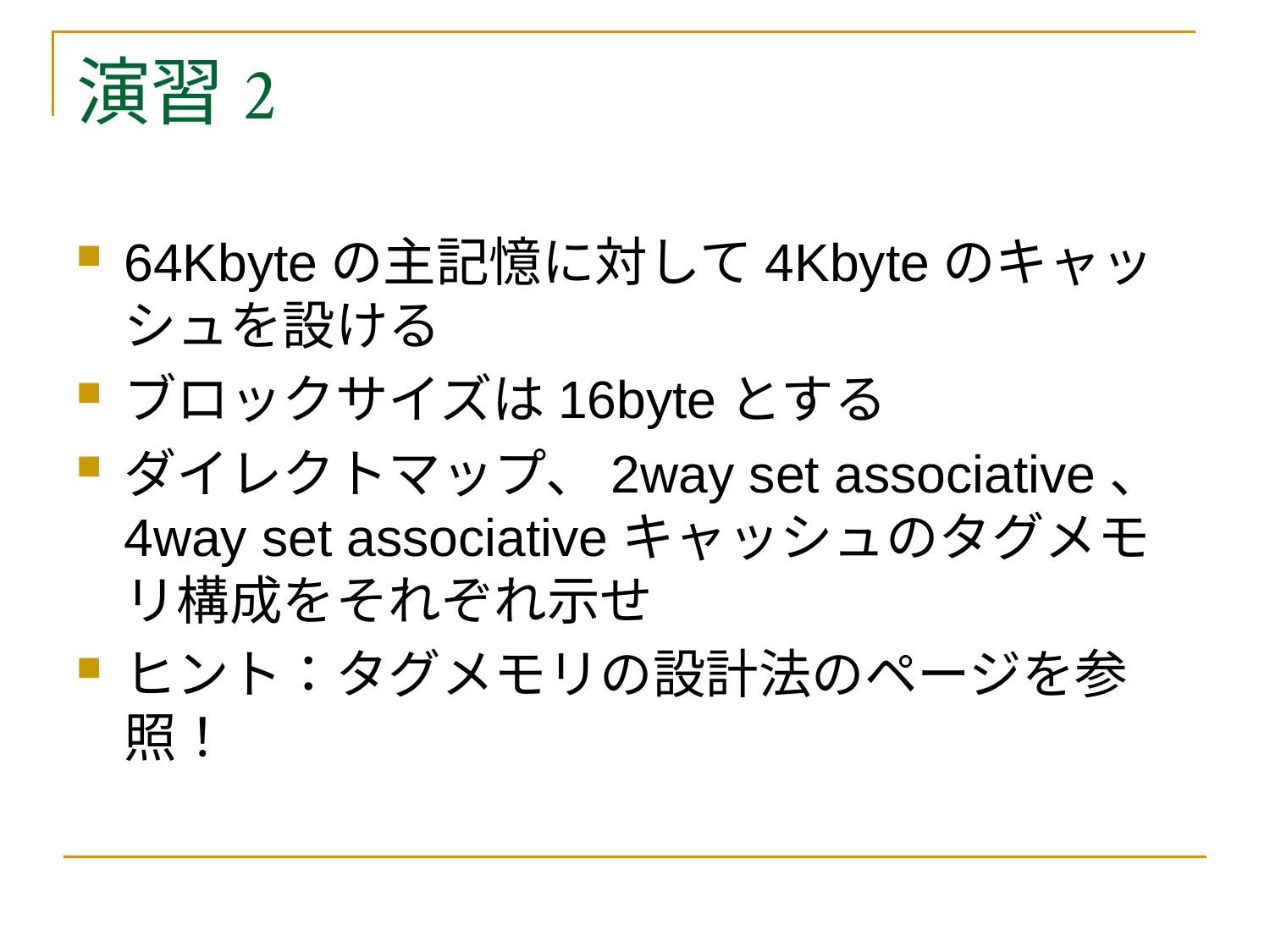

# 演習2
64Kbyteの主記憶に対して4Kbyteのキャッシュを設ける
ブロックサイズは16byteとする
ダイレクトマップ、2way set associative、4way set associativeキャッシュのタグメモリ構成をそれぞれ示せ
ヒント：タグメモリの設計法のページを参照！